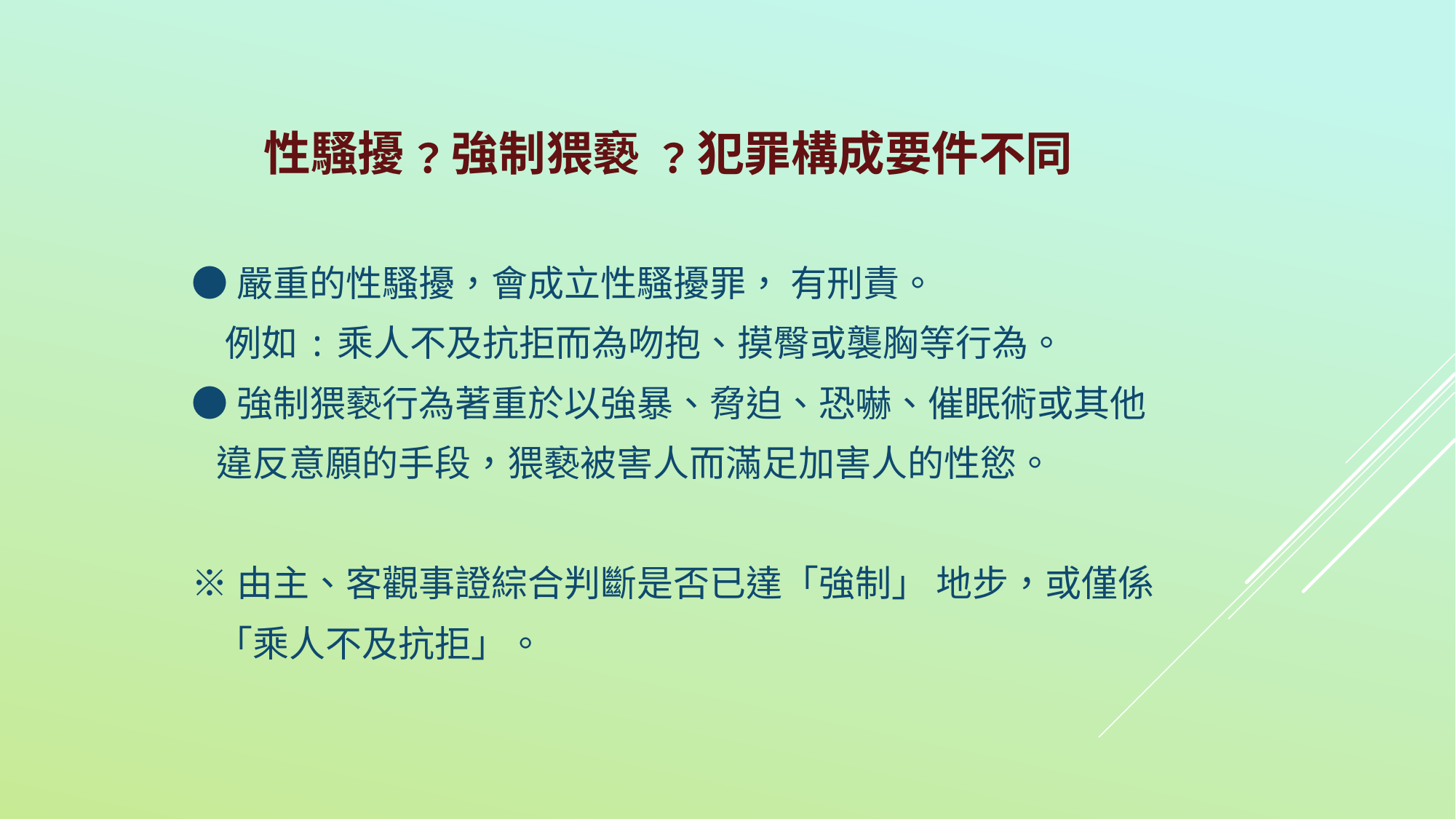

# 性騷擾﹖強制猥褻 ﹖犯罪構成要件不同
●嚴重的性騷擾，會成立性騷擾罪， 有刑責。
   例如:乘人不及抗拒而為吻抱、摸臀或襲胸等行為。
●強制猥褻行為著重於以強暴、脅迫、恐嚇、催眠術或其他
  違反意願的手段，猥褻被害人而滿足加害人的性慾。

※由主、客觀事證綜合判斷是否已達「強制」 地步，或僅係
  「乘人不及抗拒」。